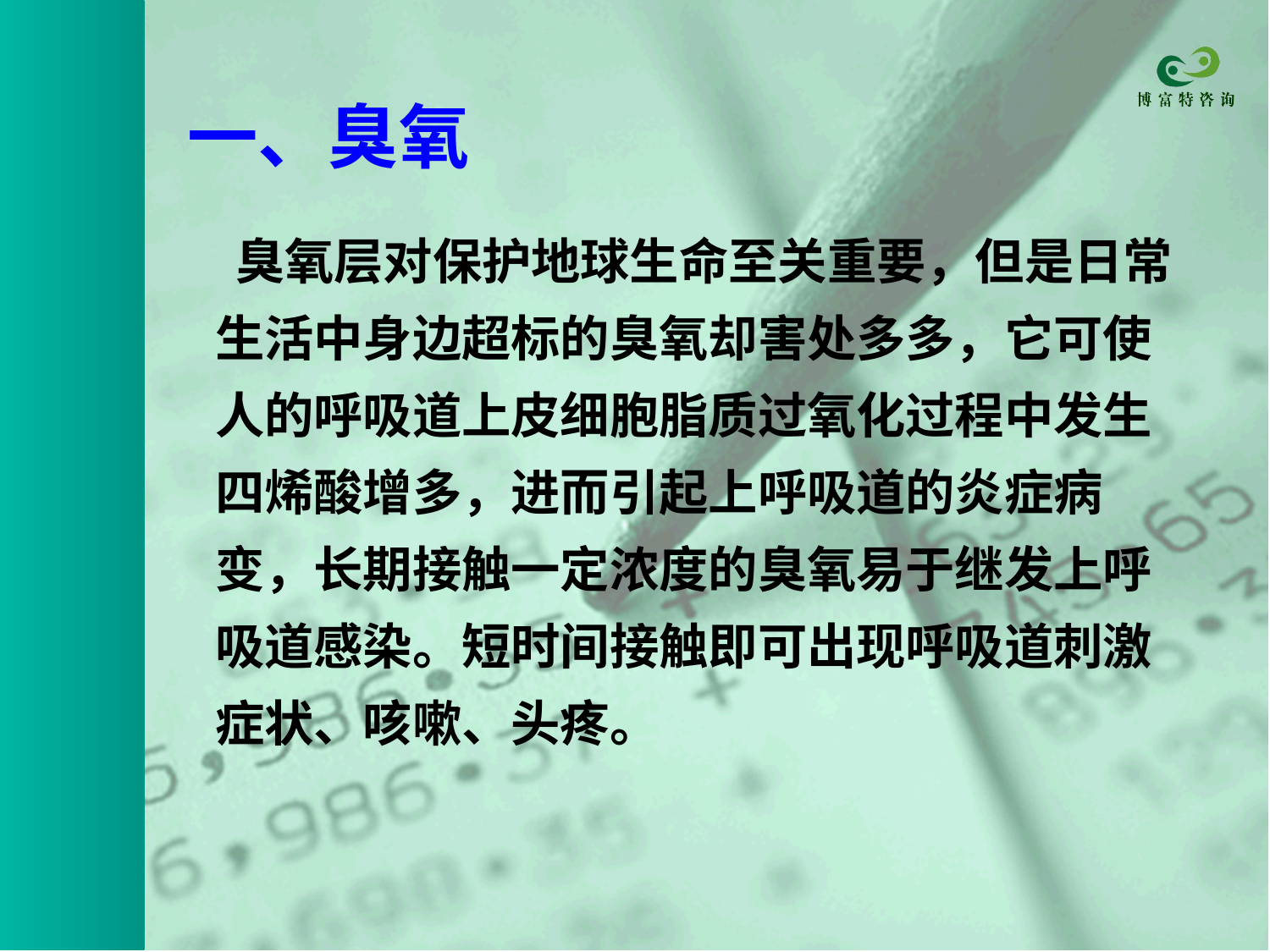

# 一、臭氧
     臭氧层对保护地球生命至关重要，但是日常生活中身边超标的臭氧却害处多多，它可使人的呼吸道上皮细胞脂质过氧化过程中发生四烯酸增多，进而引起上呼吸道的炎症病变，长期接触一定浓度的臭氧易于继发上呼吸道感染。短时间接触即可出现呼吸道刺激症状、咳嗽、头疼。